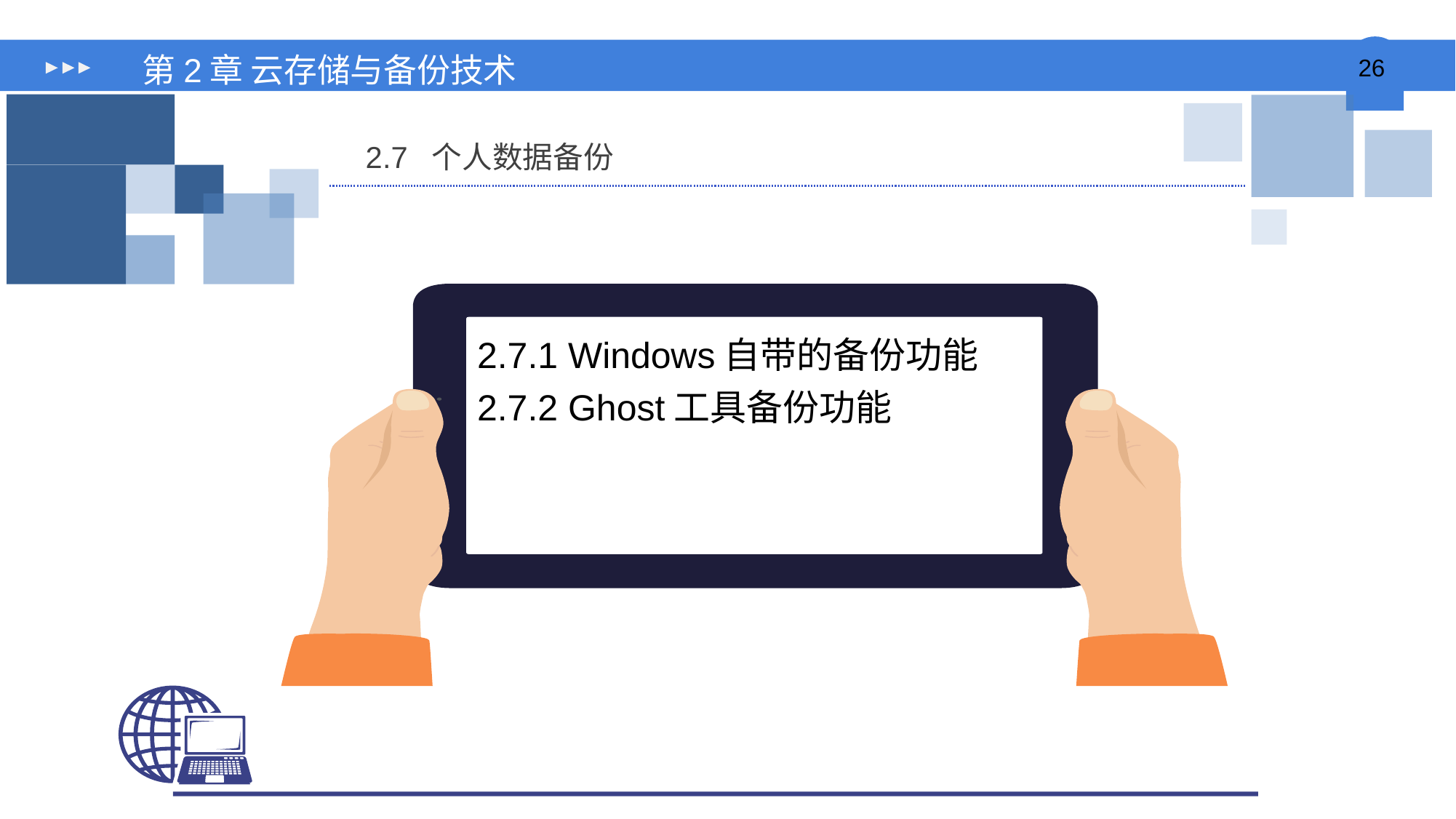

# 第2章 云存储与备份技术
2.7  个人数据备份

2.7.1 Windows自带的备份功能
2.7.2 Ghost工具备份功能